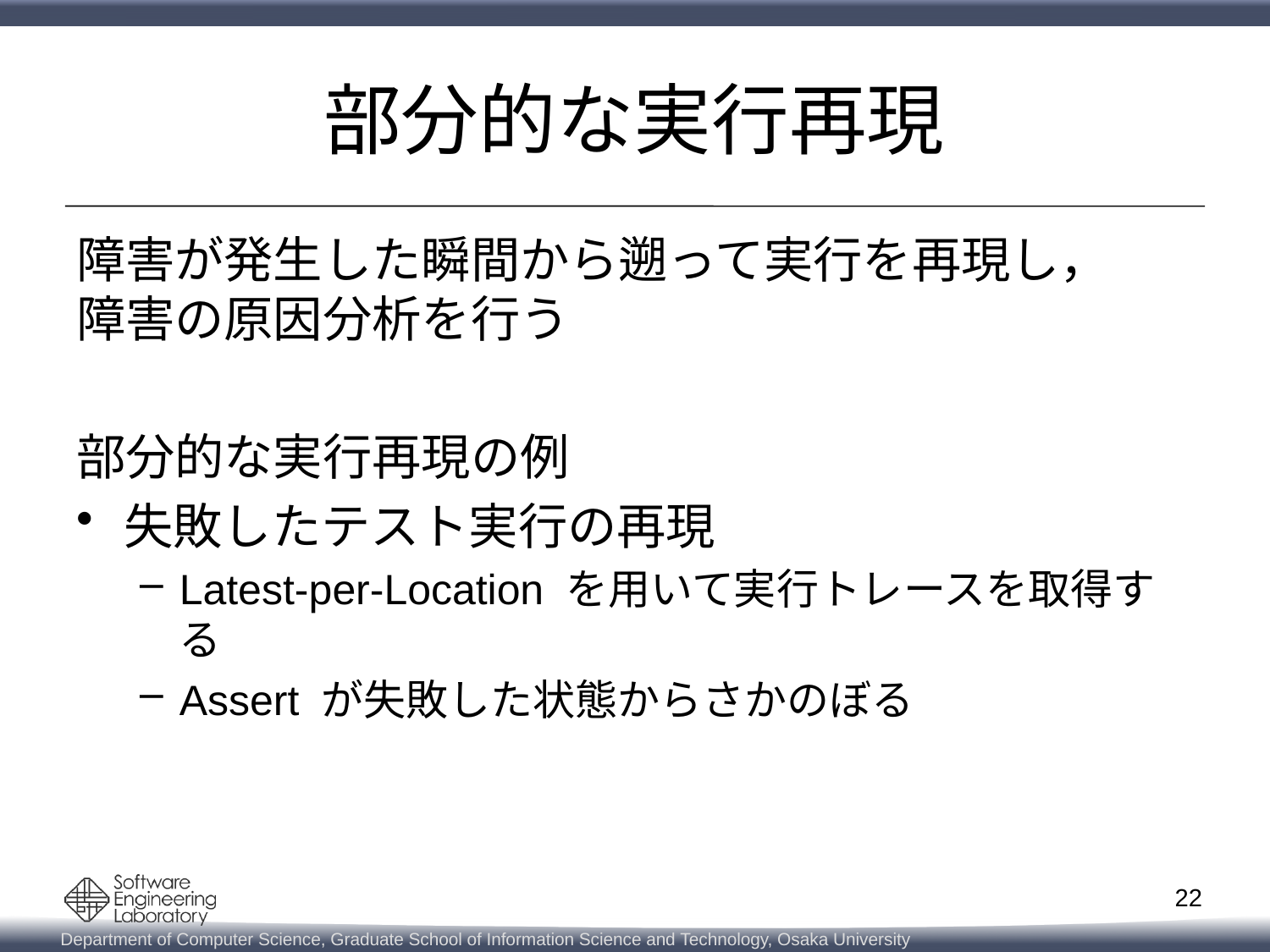

# 部分的な実行再現
障害が発生した瞬間から遡って実行を再現し，
障害の原因分析を行う

部分的な実行再現の例
失敗したテスト実行の再現
Latest-per-Location を用いて実行トレースを取得する
Assert が失敗した状態からさかのぼる
22